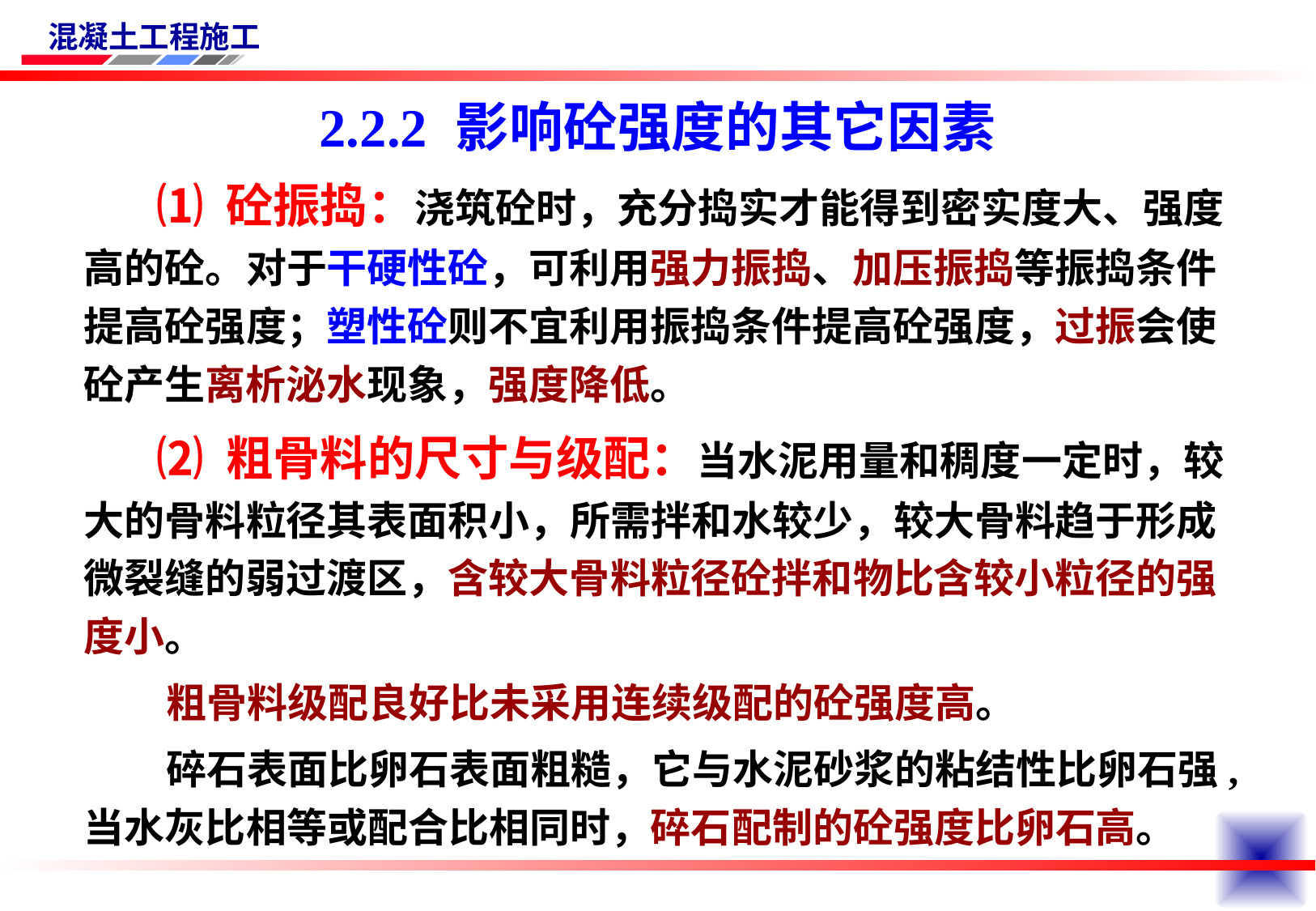

# 2.2.2 影响砼强度的其它因素
             ⑴ 砼振捣：浇筑砼时，充分捣实才能得到密实度大、强度高的砼。对于干硬性砼，可利用强力振捣、加压振捣等振捣条件提高砼强度；塑性砼则不宜利用振捣条件提高砼强度，过振会使砼产生离析泌水现象，强度降低。
             ⑵ 粗骨料的尺寸与级配：当水泥用量和稠度一定时，较大的骨料粒径其表面积小，所需拌和水较少，较大骨料趋于形成微裂缝的弱过渡区，含较大骨料粒径砼拌和物比含较小粒径的强度小。
             粗骨料级配良好比未采用连续级配的砼强度高。
             碎石表面比卵石表面粗糙，它与水泥砂浆的粘结性比卵石强,当水灰比相等或配合比相同时，碎石配制的砼强度比卵石高。